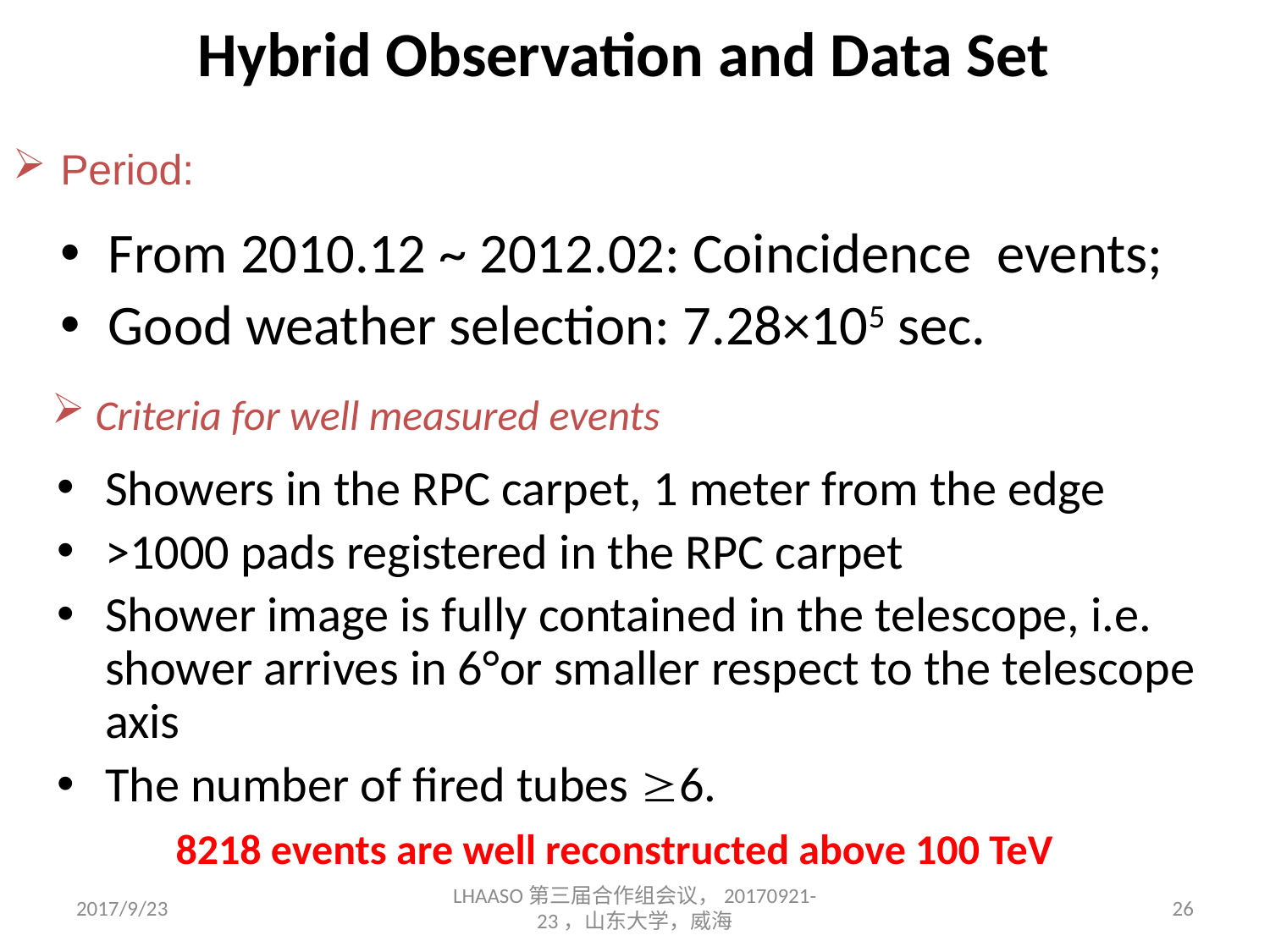

# Hybrid Observation and Data Set
Period:

From 2010.12 ~ 2012.02: Coincidence  events;
Good weather selection: 7.28×105 sec.
 Criteria for well measured events
Showers in the RPC carpet, 1 meter from the edge
>1000 pads registered in the RPC carpet
Shower image is fully contained in the telescope, i.e. shower arrives in 6°or smaller respect to the telescope axis
The number of fired tubes ≥6.
8218 events are well reconstructed above 100 TeV
2017/9/23
LHAASO第三届合作组会议，20170921-23，山东大学，威海
26